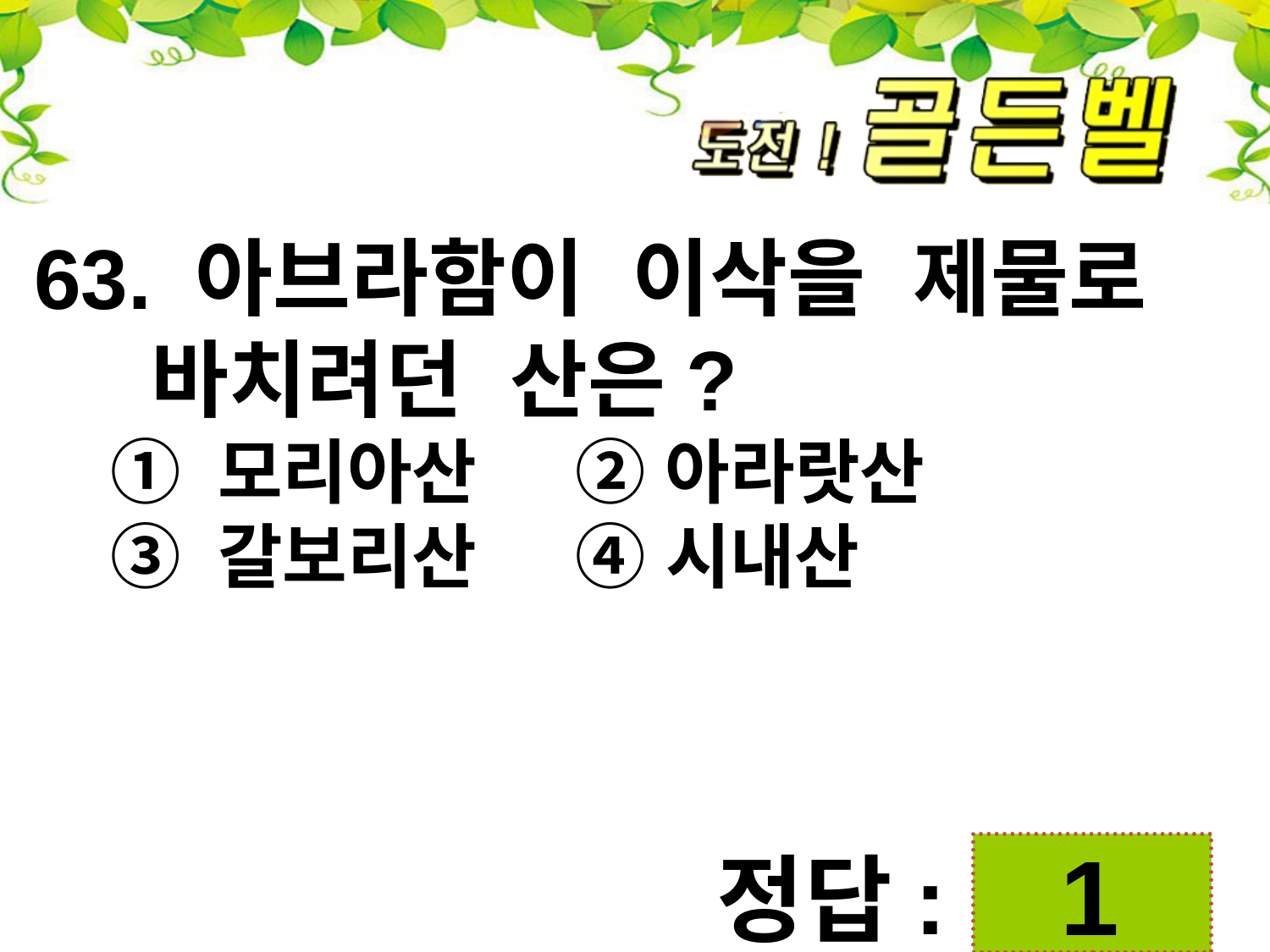

63. 아브라함이  이삭을  제물로
     바치려던  산은?
     ① 모리아산     ② 아라랏산
     ③ 갈보리산     ④ 시내산
첨성대
정답:
 1